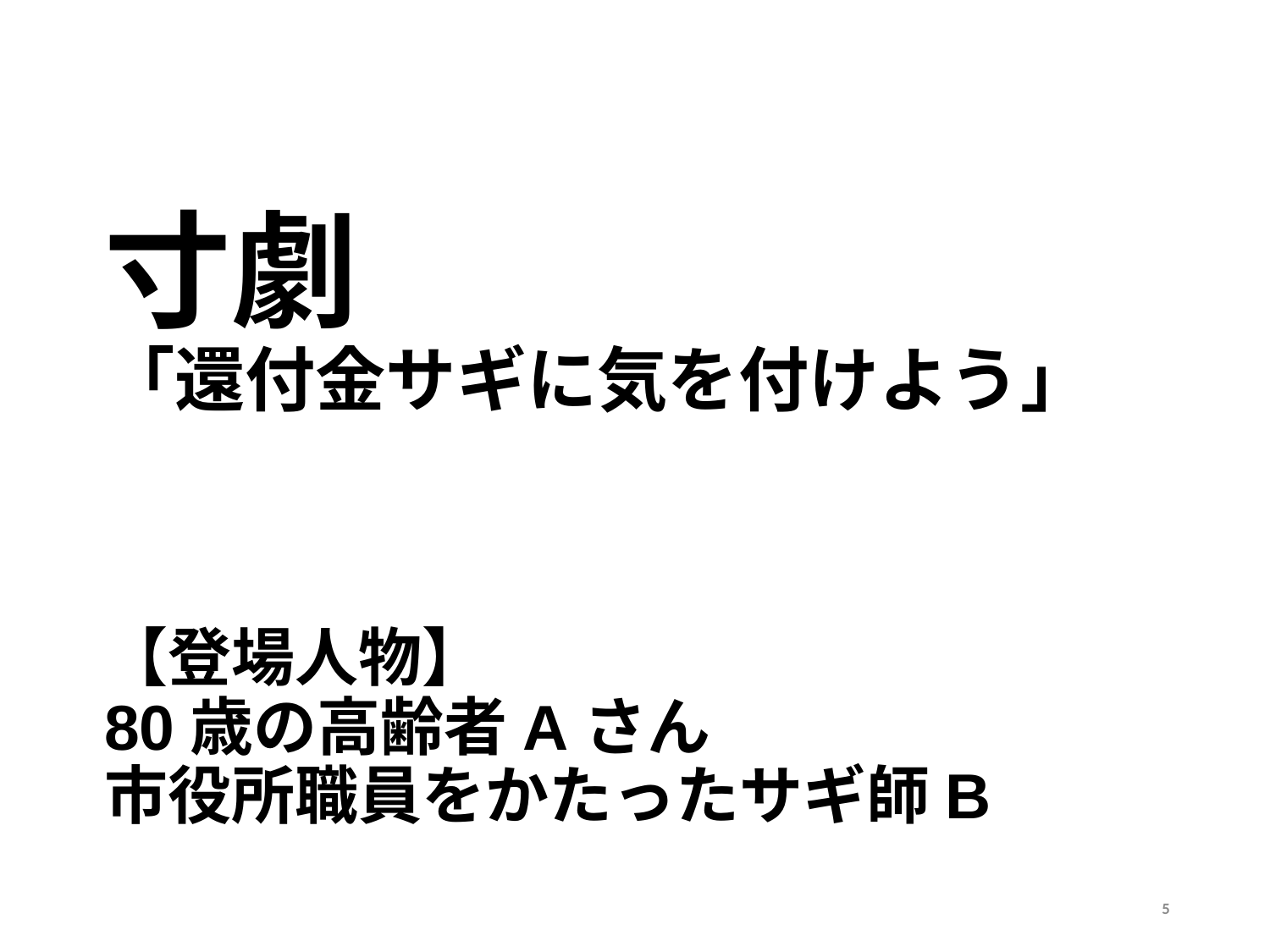

# 寸劇 「還付金サギに気を付けよう」 【登場人物】 80歳の高齢者Aさん 市役所職員をかたったサギ師B
5